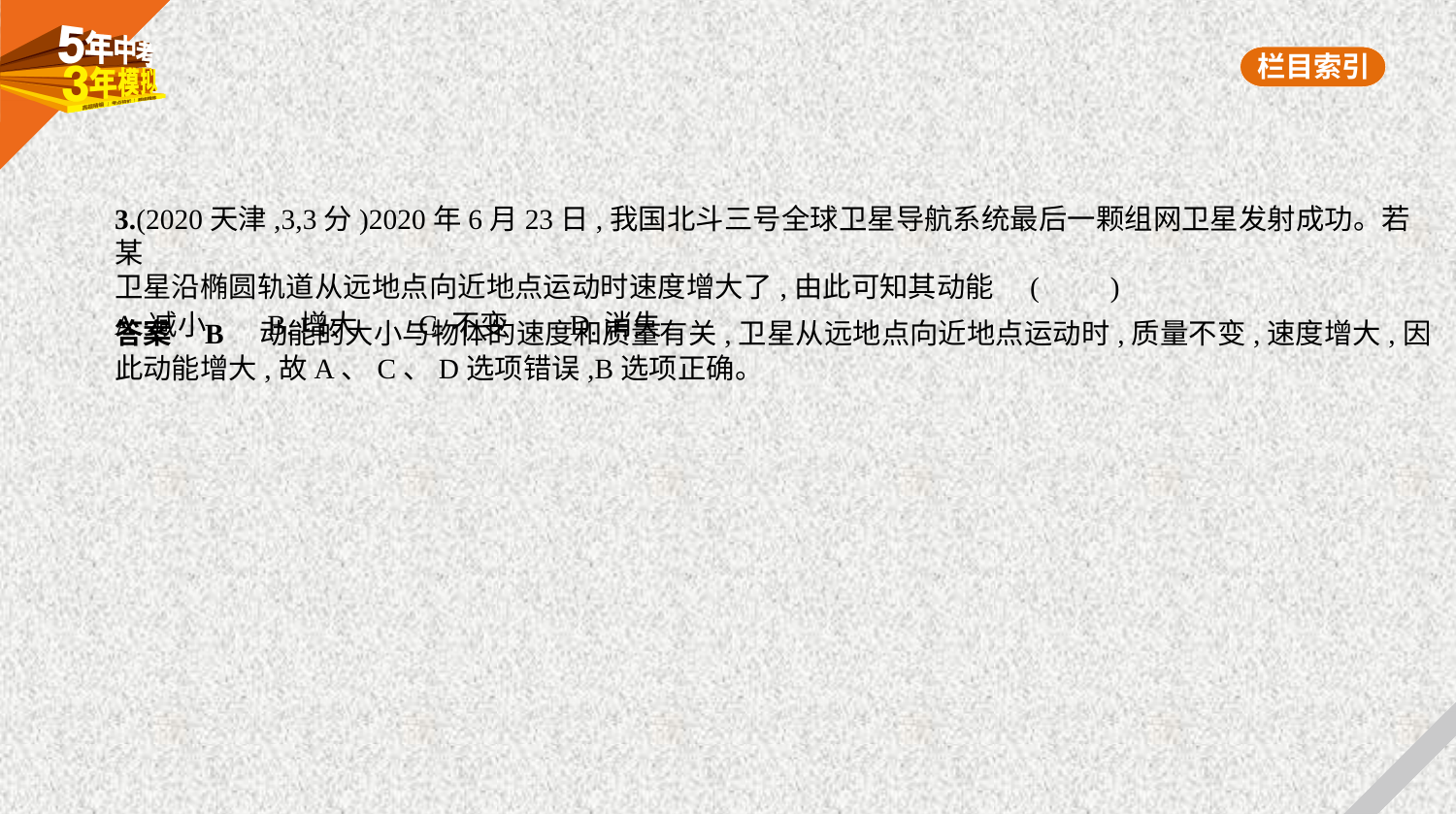

3.(2020天津,3,3分)2020年6月23日,我国北斗三号全球卫星导航系统最后一颗组网卫星发射成功。若某
卫星沿椭圆轨道从远地点向近地点运动时速度增大了,由此可知其动能 (　　)
A.减小　    B.增大　    C.不变　    D.消失
答案    B　动能的大小与物体的速度和质量有关,卫星从远地点向近地点运动时,质量不变,速度增大,因
此动能增大,故A、C、D选项错误,B选项正确。